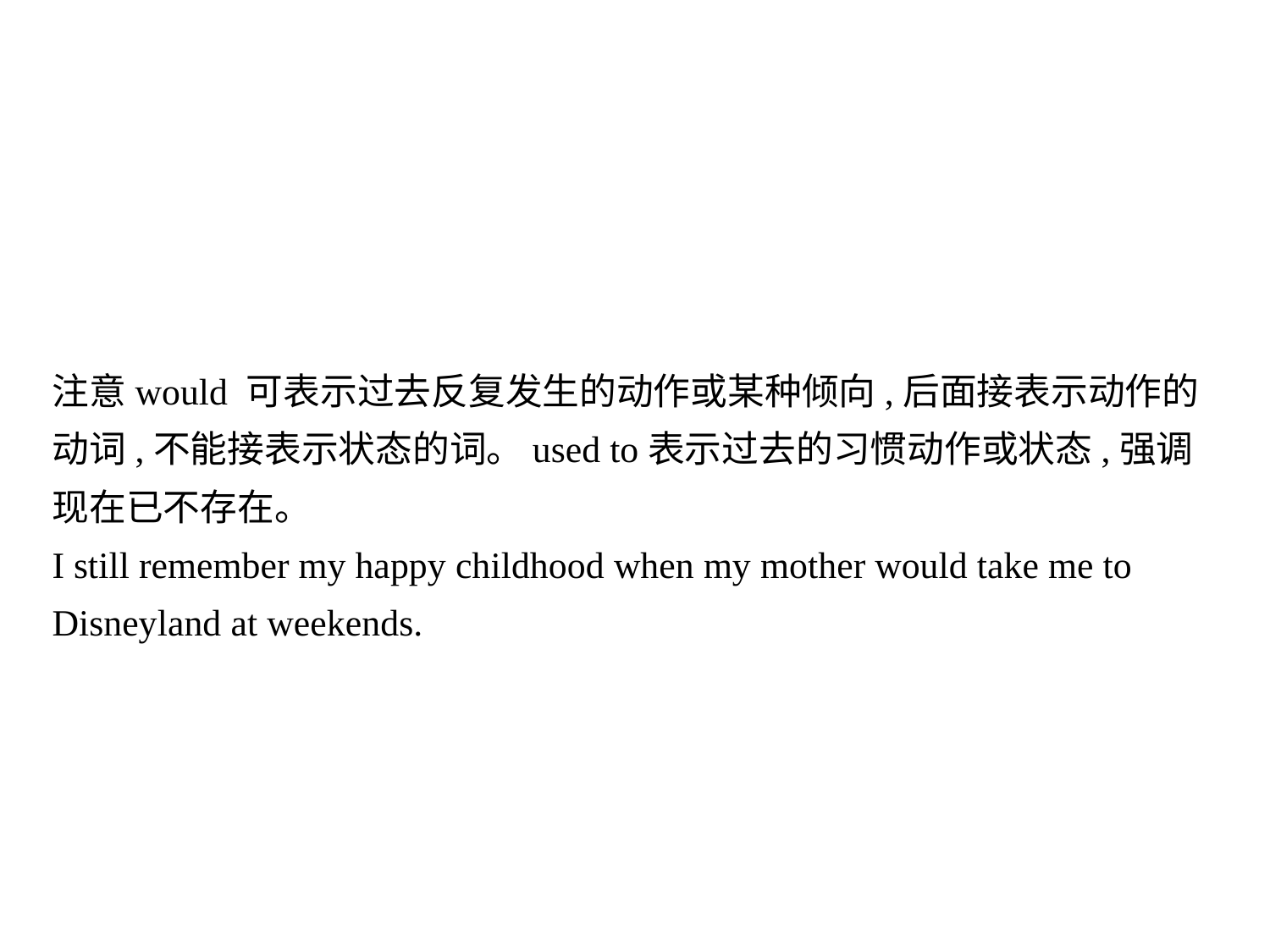

注意would 可表示过去反复发生的动作或某种倾向,后面接表示动作的动词,不能接表示状态的词。used to表示过去的习惯动作或状态,强调现在已不存在。
I still remember my happy childhood when my mother would take me to Disneyland at weekends.